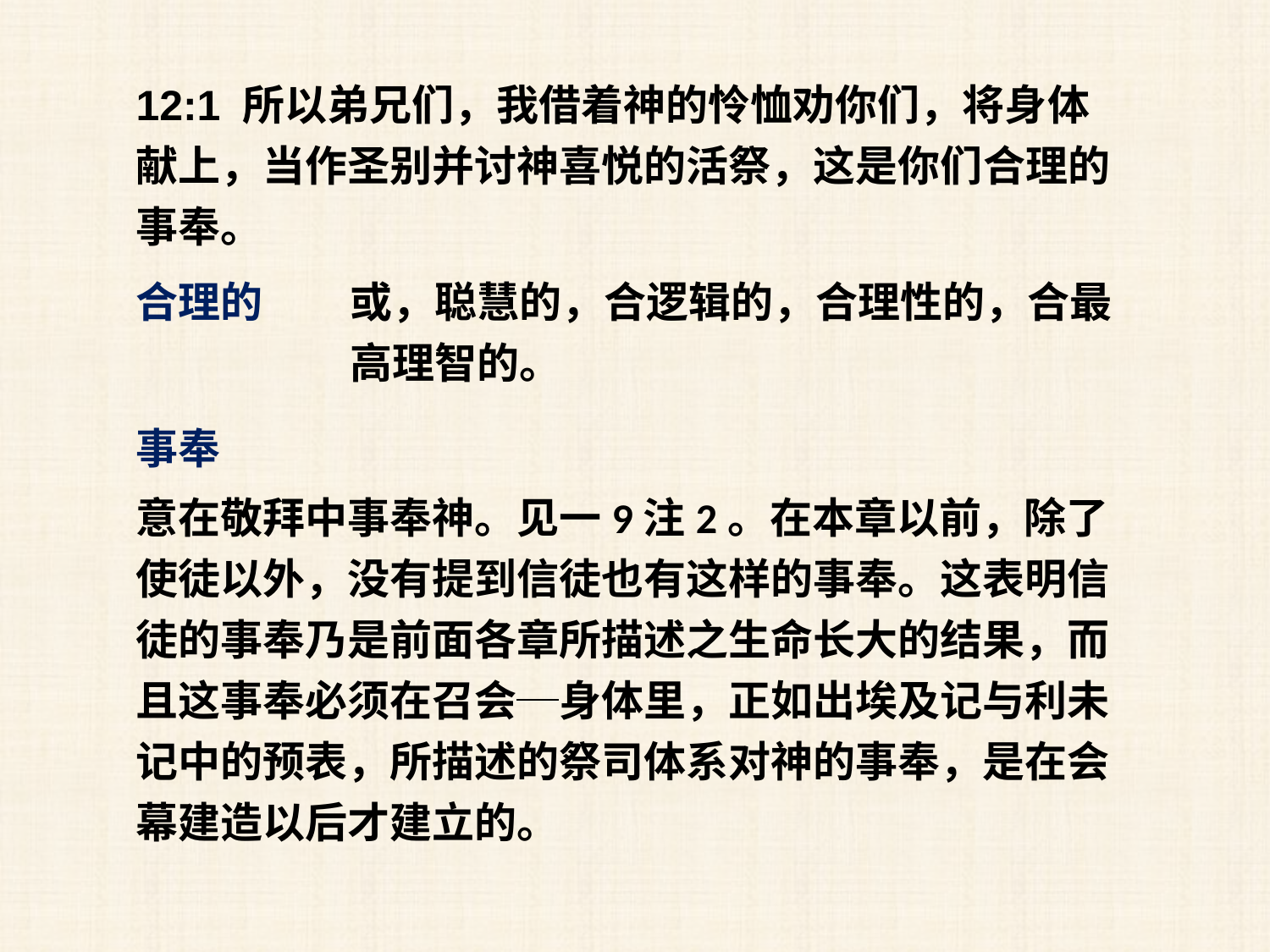

12:1 所以弟兄们，我借着神的怜恤劝你们，将身体献上，当作圣别并讨神喜悦的活祭，这是你们合理的事奉。
合理的
或，聪慧的，合逻辑的，合理性的，合最高理智的。
事奉
意在敬拜中事奉神。见一9注2。在本章以前，除了使徒以外，没有提到信徒也有这样的事奉。这表明信徒的事奉乃是前面各章所描述之生命长大的结果，而且这事奉必须在召会─身体里，正如出埃及记与利未记中的预表，所描述的祭司体系对神的事奉，是在会幕建造以后才建立的。